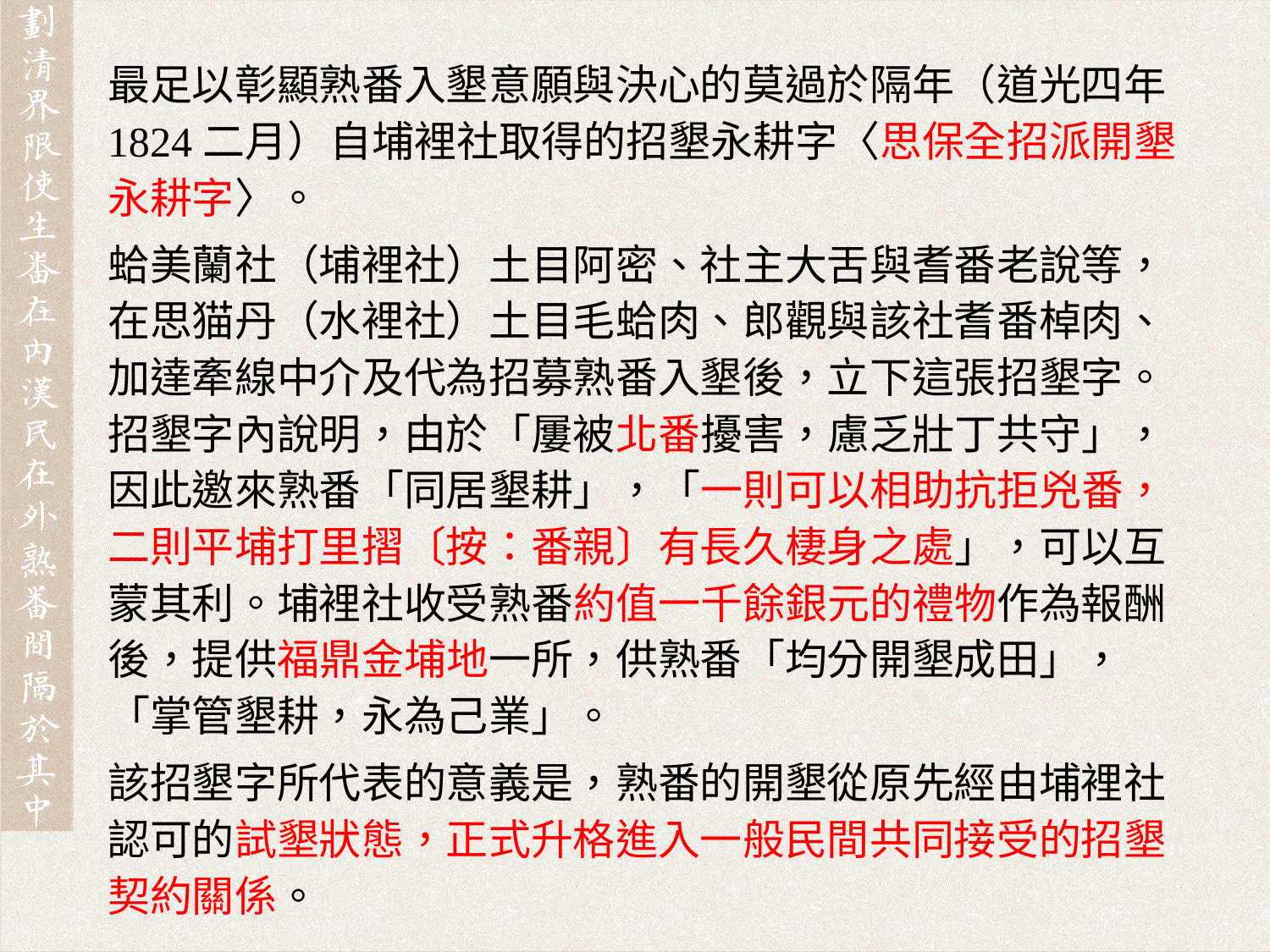

最足以彰顯熟番入墾意願與決心的莫過於隔年（道光四年1824二月）自埔裡社取得的招墾永耕字〈思保全招派開墾永耕字〉。
蛤美蘭社（埔裡社）土目阿密、社主大舌與耆番老說等，在思猫丹（水裡社）土目毛蛤肉、郎觀與該社耆番棹肉、加達牽線中介及代為招募熟番入墾後，立下這張招墾字。招墾字內說明，由於「屢被北番擾害，慮乏壯丁共守」，因此邀來熟番「同居墾耕」，「一則可以相助抗拒兇番，二則平埔打里摺〔按：番親〕有長久棲身之處」，可以互蒙其利。埔裡社收受熟番約值一千餘銀元的禮物作為報酬後，提供福鼎金埔地一所，供熟番「均分開墾成田」，「掌管墾耕，永為己業」。
該招墾字所代表的意義是，熟番的開墾從原先經由埔裡社認可的試墾狀態，正式升格進入一般民間共同接受的招墾契約關係。